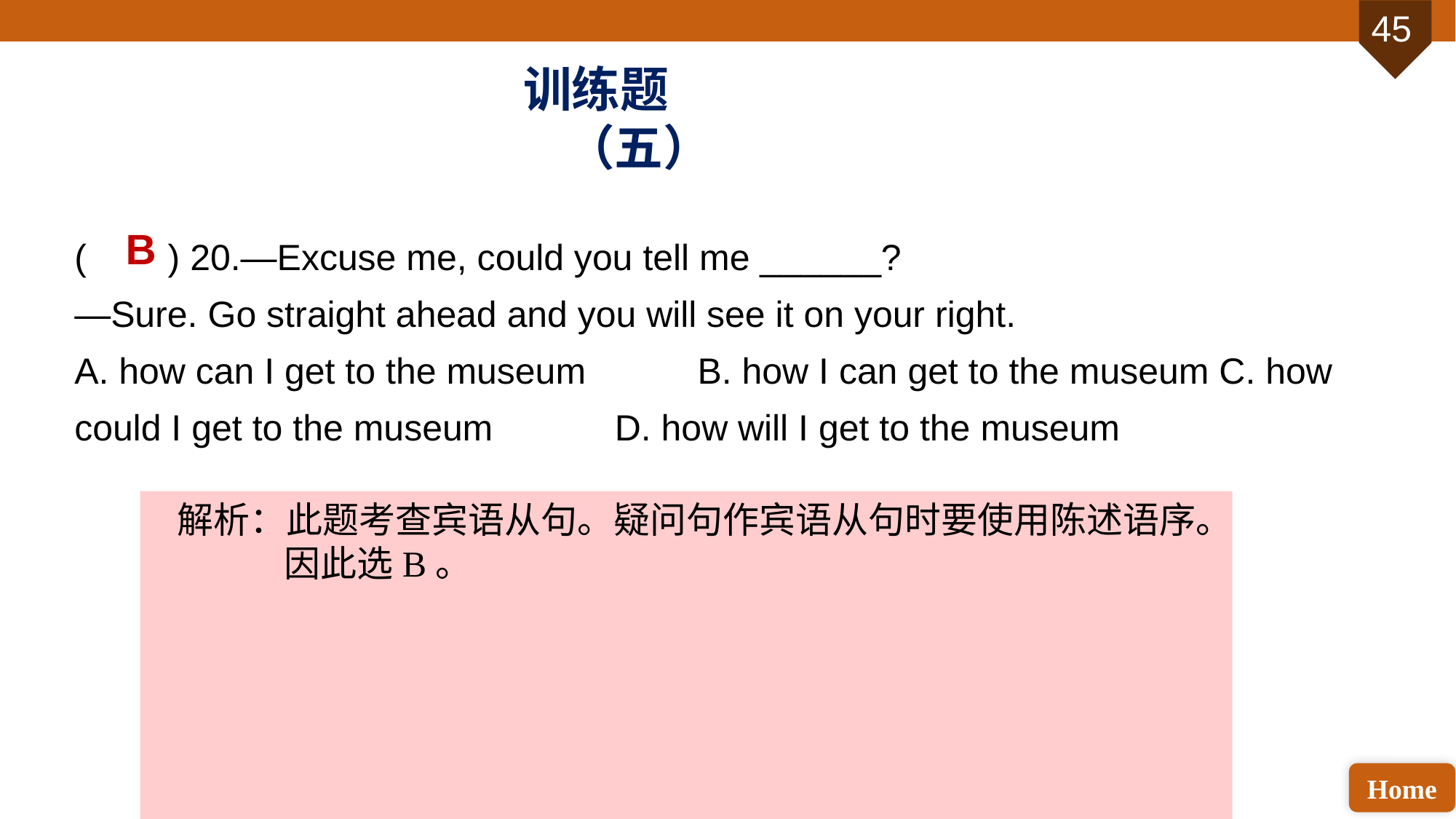

训练题（五）
(        ) 20.—Excuse me, could you tell me ______?
—Sure. Go straight ahead and you will see it on your right.
A. how can I get to the museum           B. how I can get to the museum C. how could I get to the museum            D. how will I get to the museum
B

解析：此题考查宾语从句。疑问句作宾语从句时要使用陈述语序。因此选B。